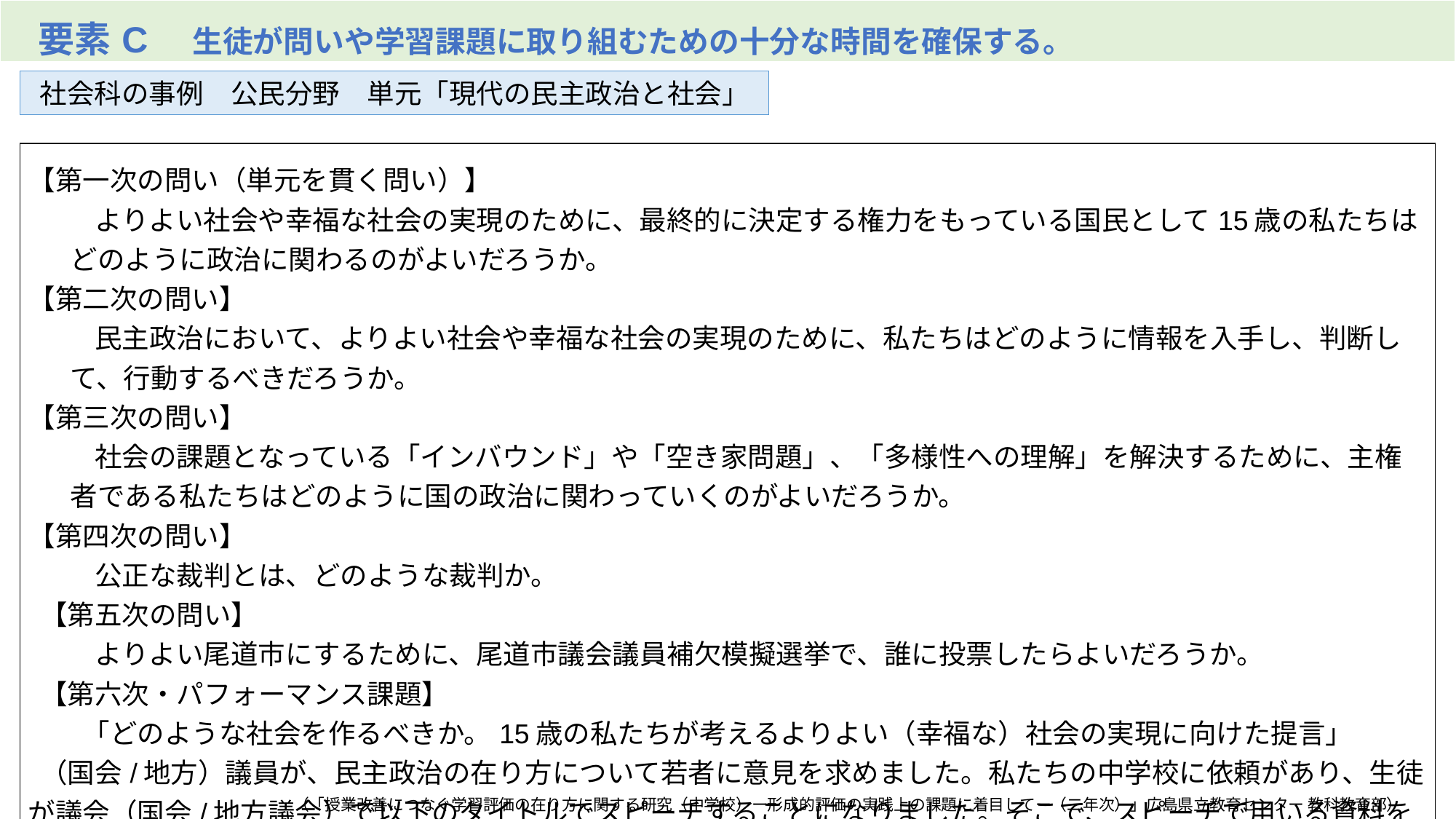

| 要素C　生徒が問いや学習課題に取り組むための十分な時間を確保する。 |
| --- |
社会科の事例　公民分野　単元「現代の民主政治と社会」
| 【第一次の問い（単元を貫く問い）】 　　よりよい社会や幸福な社会の実現のために、最終的に決定する権力をもっている国民として15歳の私たちはどのように政治に関わるのがよいだろうか。 【第二次の問い】 　　民主政治において、よりよい社会や幸福な社会の実現のために、私たちはどのように情報を入手し、判断して、行動するべきだろうか。 【第三次の問い】 　　社会の課題となっている「インバウンド」や「空き家問題」、「多様性への理解」を解決するために、主権者である私たちはどのように国の政治に関わっていくのがよいだろうか。 【第四次の問い】 　　公正な裁判とは、どのような裁判か。 【第五次の問い】 　　よりよい尾道市にするために、尾道市議会議員補欠模擬選挙で、誰に投票したらよいだろうか。 【第六次・パフォーマンス課題】 　　「どのような社会を作るべきか。15歳の私たちが考えるよりよい（幸福な）社会の実現に向けた提言」 （国会/地方）議員が、民主政治の在り方について若者に意見を求めました。私たちの中学校に依頼があり、生徒が議会（国会/地方議会）で以下のタイトルでスピーチすることになりました。そこで、スピーチで用いる資料を作ります。あなたは、どのような内容の資料を作成しますか。 |
| --- |
（「授業改善につなぐ学習評価の在り方に関する研究（中学校）ー形成的評価の実践上の課題に着目してー（二年次）」広島県立教育センター 教科教育部）